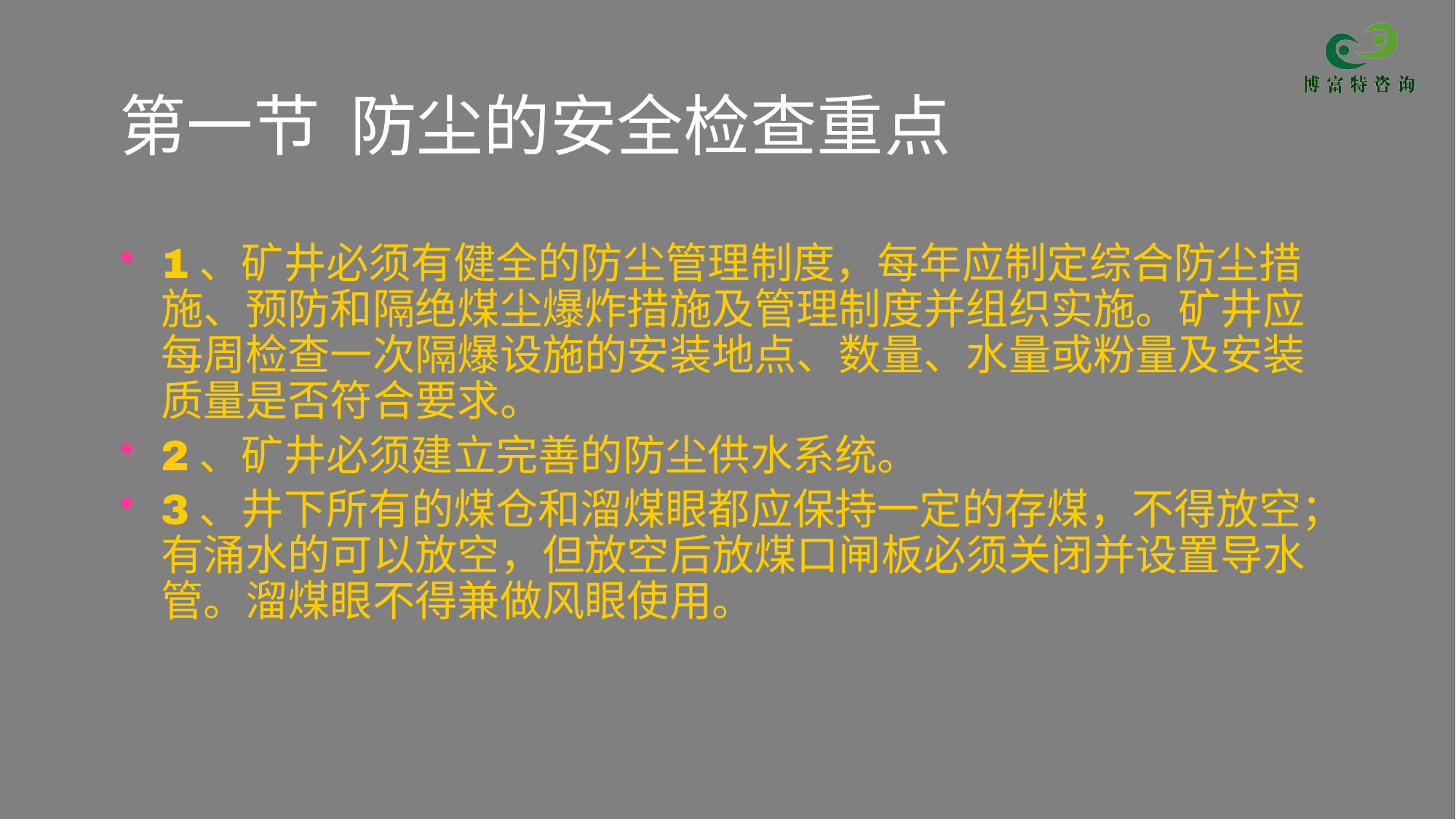

# 第一节  防尘的安全检查重点
1、矿井必须有健全的防尘管理制度，每年应制定综合防尘措施、预防和隔绝煤尘爆炸措施及管理制度并组织实施。矿井应每周检查一次隔爆设施的安装地点、数量、水量或粉量及安装质量是否符合要求。
2、矿井必须建立完善的防尘供水系统。
3、井下所有的煤仓和溜煤眼都应保持一定的存煤，不得放空；有涌水的可以放空，但放空后放煤口闸板必须关闭并设置导水管。溜煤眼不得兼做风眼使用。